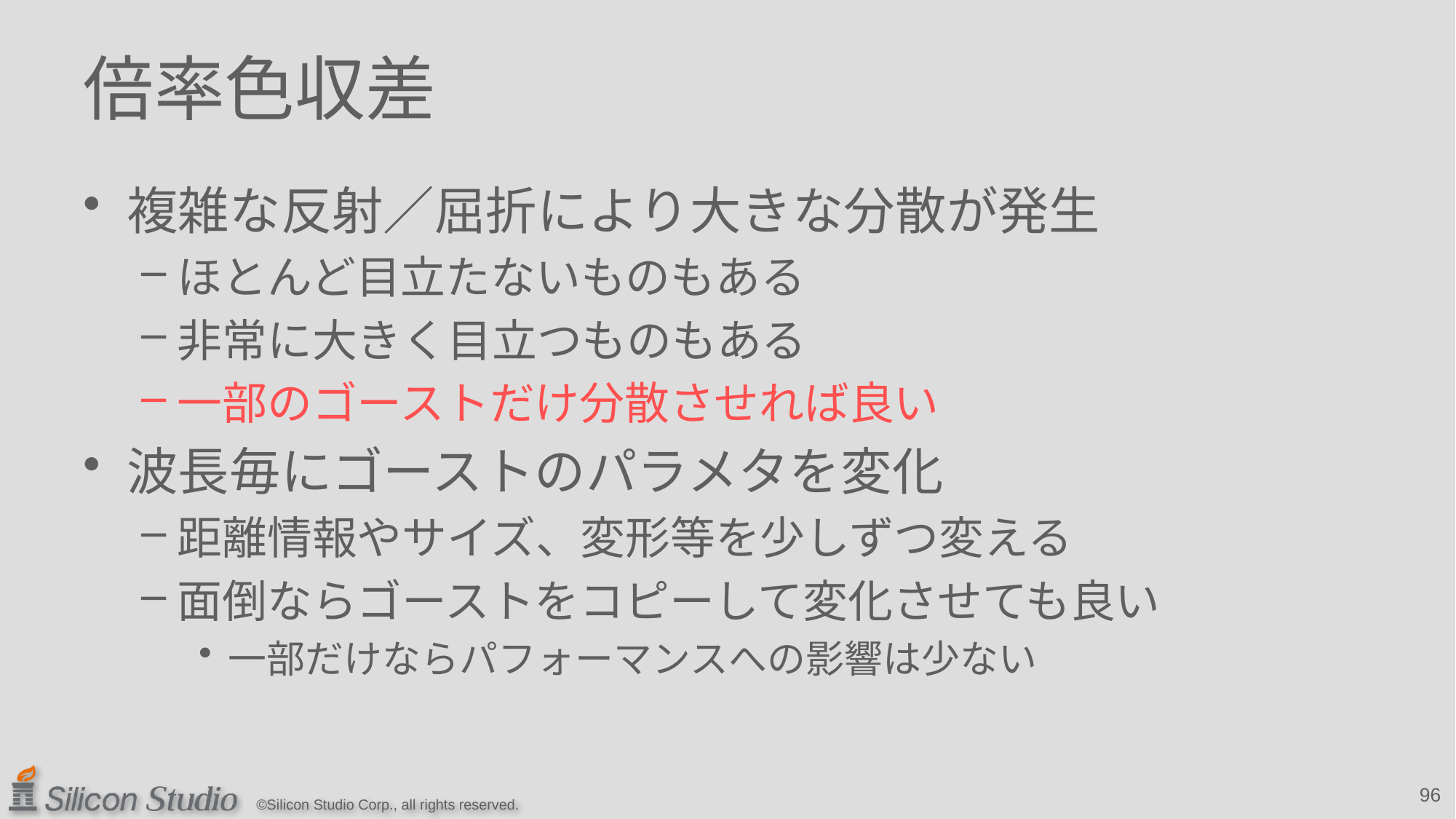

# 倍率色収差
複雑な反射／屈折により大きな分散が発生
ほとんど目立たないものもある
非常に大きく目立つものもある
一部のゴーストだけ分散させれば良い
波長毎にゴーストのパラメタを変化
距離情報やサイズ、変形等を少しずつ変える
面倒ならゴーストをコピーして変化させても良い
一部だけならパフォーマンスへの影響は少ない
96